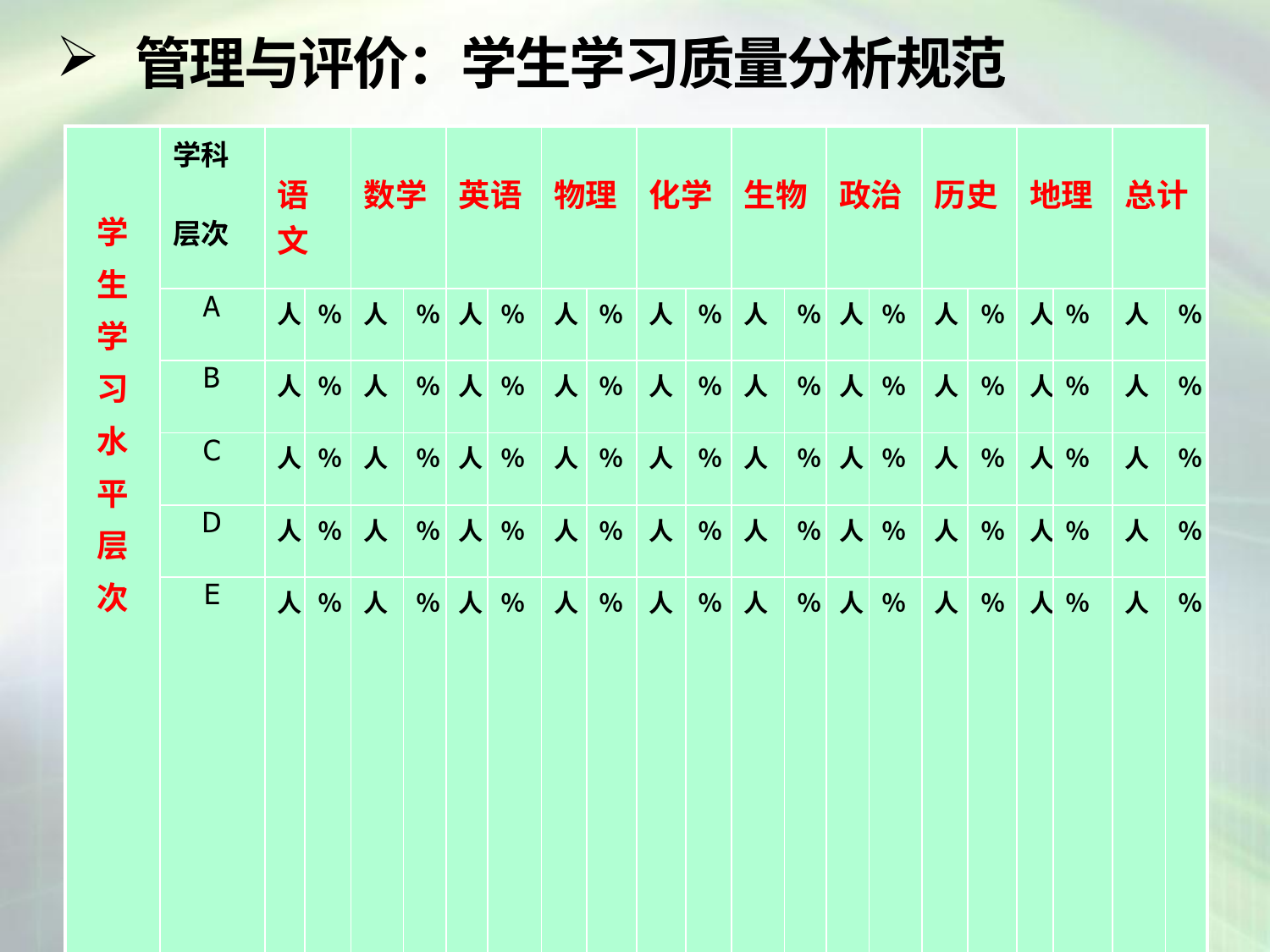

管理与评价：学生学习质量分析规范
| 学 生 学 习 水 平 层 次 | 学科 层次 | 语文 |  | 数学 |  | 英语 |  | 物理 |  | 化学 |  | 生物 |  | 政治 |  | 历史 |  | 地理 |  | 总计 |  |
| --- | --- | --- | --- | --- | --- | --- | --- | --- | --- | --- | --- | --- | --- | --- | --- | --- | --- | --- | --- | --- | --- |
|  | A | 人 | ％ | 人 | ％ | 人 | ％ | 人 | ％ | 人 | ％ | 人 | ％ | 人 | ％ | 人 | ％ | 人 | ％ | 人 | ％ |
|  | B | 人 | ％ | 人 | ％ | 人 | ％ | 人 | ％ | 人 | ％ | 人 | ％ | 人 | ％ | 人 | ％ | 人 | ％ | 人 | ％ |
|  | C | 人 | ％ | 人 | ％ | 人 | ％ | 人 | ％ | 人 | ％ | 人 | ％ | 人 | ％ | 人 | ％ | 人 | ％ | 人 | ％ |
|  | D | 人 | ％ | 人 | ％ | 人 | ％ | 人 | ％ | 人 | ％ | 人 | ％ | 人 | ％ | 人 | ％ | 人 | ％ | 人 | ％ |
|  | E | 人 | ％ | 人 | ％ | 人 | ％ | 人 | ％ | 人 | ％ | 人 | ％ | 人 | ％ | 人 | ％ | 人 | ％ | 人 | ％ |
| 学科成绩差异状况 | 学科 | 成绩最好学科 |  |  |  |  |  | 成绩中等学科 |  |  |  |  |  | 成绩最差学科 |  |  |  |  |  |  |  |
|  |  |  |  |  |  |  |  |  |  |  |  |  |  |  |  |  |  |  |  |  |  |
|  | 原因 |  |  |  |  |  |  |  |  |  |  |  |  |  |  |  |  |  |  |  |  |